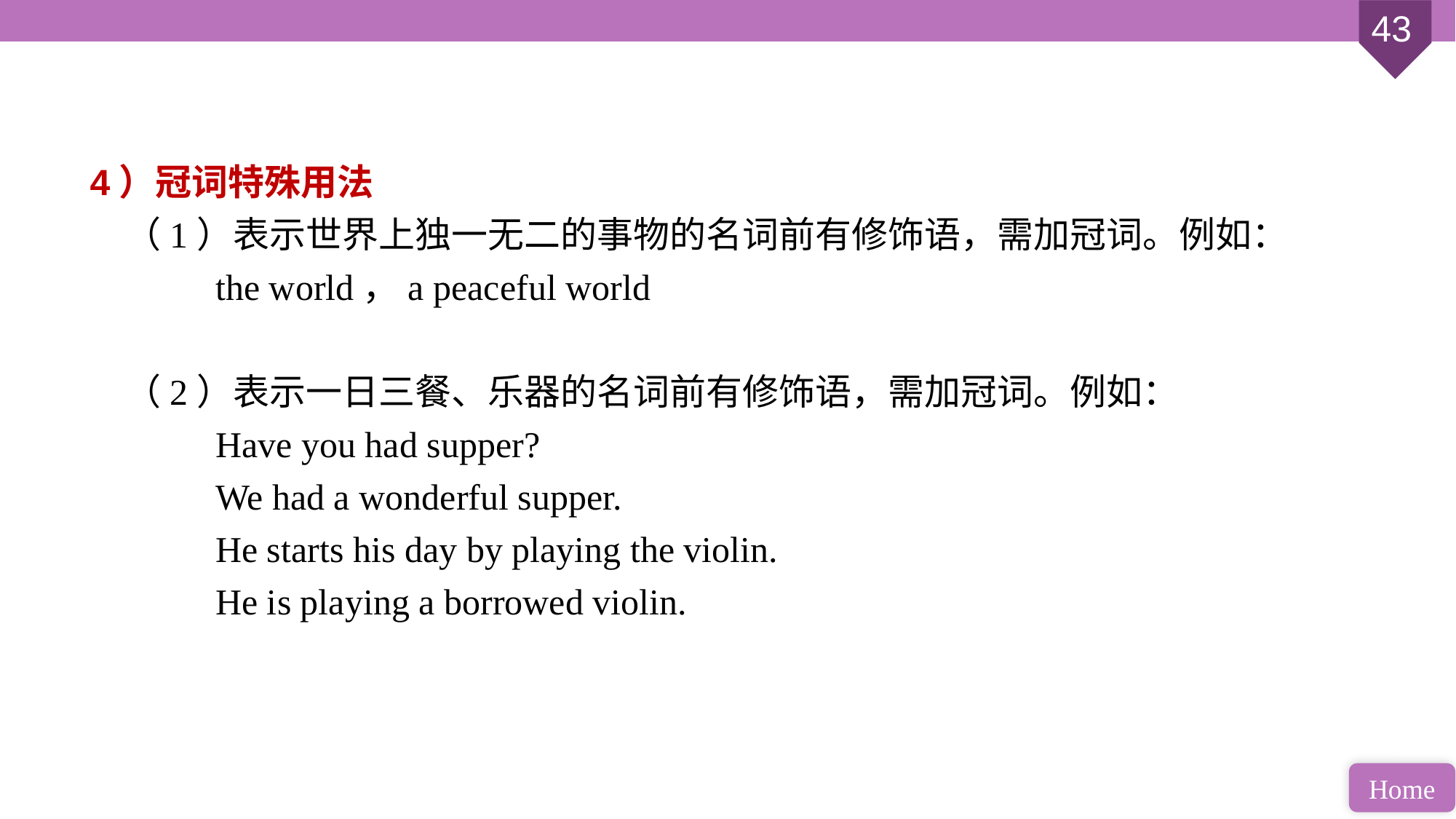

4）冠词特殊用法
（1）表示世界上独一无二的事物的名词前有修饰语，需加冠词。例如：
          the world，a peaceful world

（2）表示一日三餐、乐器的名词前有修饰语，需加冠词。例如：
          Have you had supper?
          We had a wonderful supper.
          He starts his day by playing the violin.
          He is playing a borrowed violin.